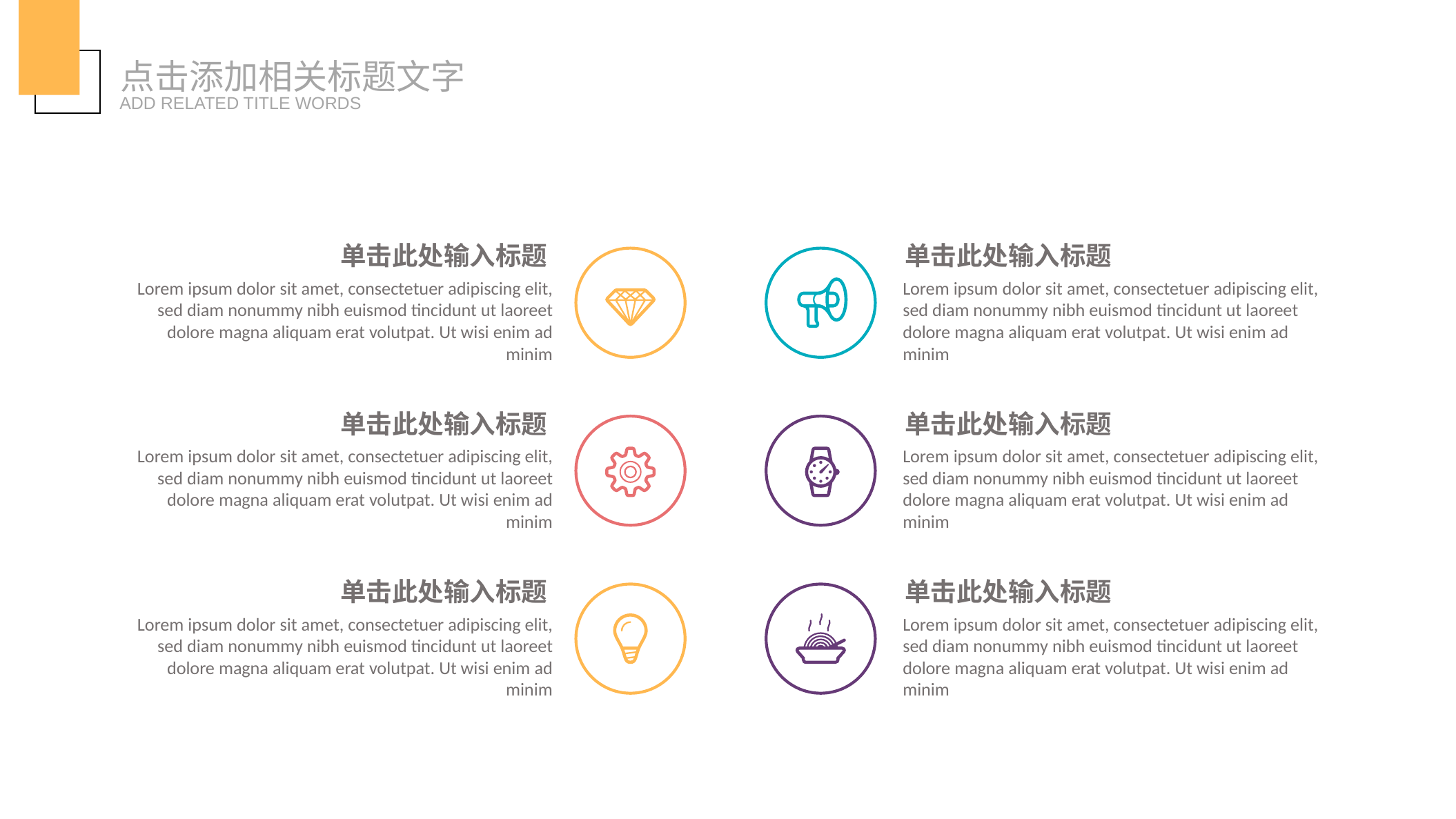

点击添加相关标题文字
ADD RELATED TITLE WORDS
单击此处输入标题
Lorem ipsum dolor sit amet, consectetuer adipiscing elit, sed diam nonummy nibh euismod tincidunt ut laoreet dolore magna aliquam erat volutpat. Ut wisi enim ad minim
单击此处输入标题
Lorem ipsum dolor sit amet, consectetuer adipiscing elit, sed diam nonummy nibh euismod tincidunt ut laoreet dolore magna aliquam erat volutpat. Ut wisi enim ad minim

单击此处输入标题
Lorem ipsum dolor sit amet, consectetuer adipiscing elit, sed diam nonummy nibh euismod tincidunt ut laoreet dolore magna aliquam erat volutpat. Ut wisi enim ad minim
单击此处输入标题
Lorem ipsum dolor sit amet, consectetuer adipiscing elit, sed diam nonummy nibh euismod tincidunt ut laoreet dolore magna aliquam erat volutpat. Ut wisi enim ad minim

单击此处输入标题
Lorem ipsum dolor sit amet, consectetuer adipiscing elit, sed diam nonummy nibh euismod tincidunt ut laoreet dolore magna aliquam erat volutpat. Ut wisi enim ad minim
单击此处输入标题
Lorem ipsum dolor sit amet, consectetuer adipiscing elit, sed diam nonummy nibh euismod tincidunt ut laoreet dolore magna aliquam erat volutpat. Ut wisi enim ad minim